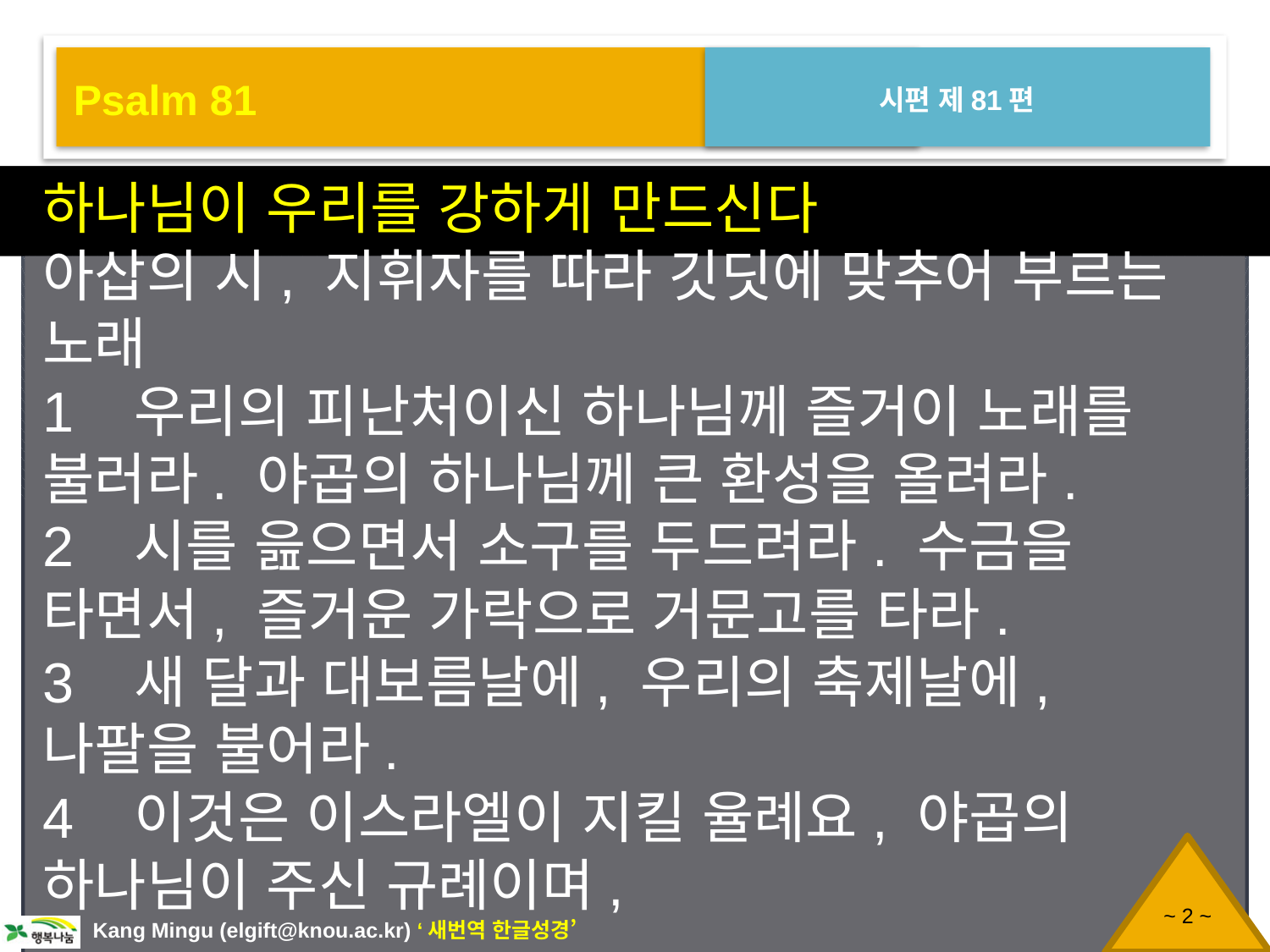

Psalm 81
시편 제81편
하나님이 우리를 강하게 만드신다
아삽의 시, 지휘자를 따라 깃딧에 맞추어 부르는 노래
1   우리의 피난처이신 하나님께 즐거이 노래를 불러라. 야곱의 하나님께 큰 환성을 올려라.
2   시를 읊으면서 소구를 두드려라. 수금을 타면서, 즐거운 가락으로 거문고를 타라.
3   새 달과 대보름날에, 우리의 축제날에, 나팔을 불어라.
4   이것은 이스라엘이 지킬 율례요, 야곱의 하나님이 주신 규례이며,